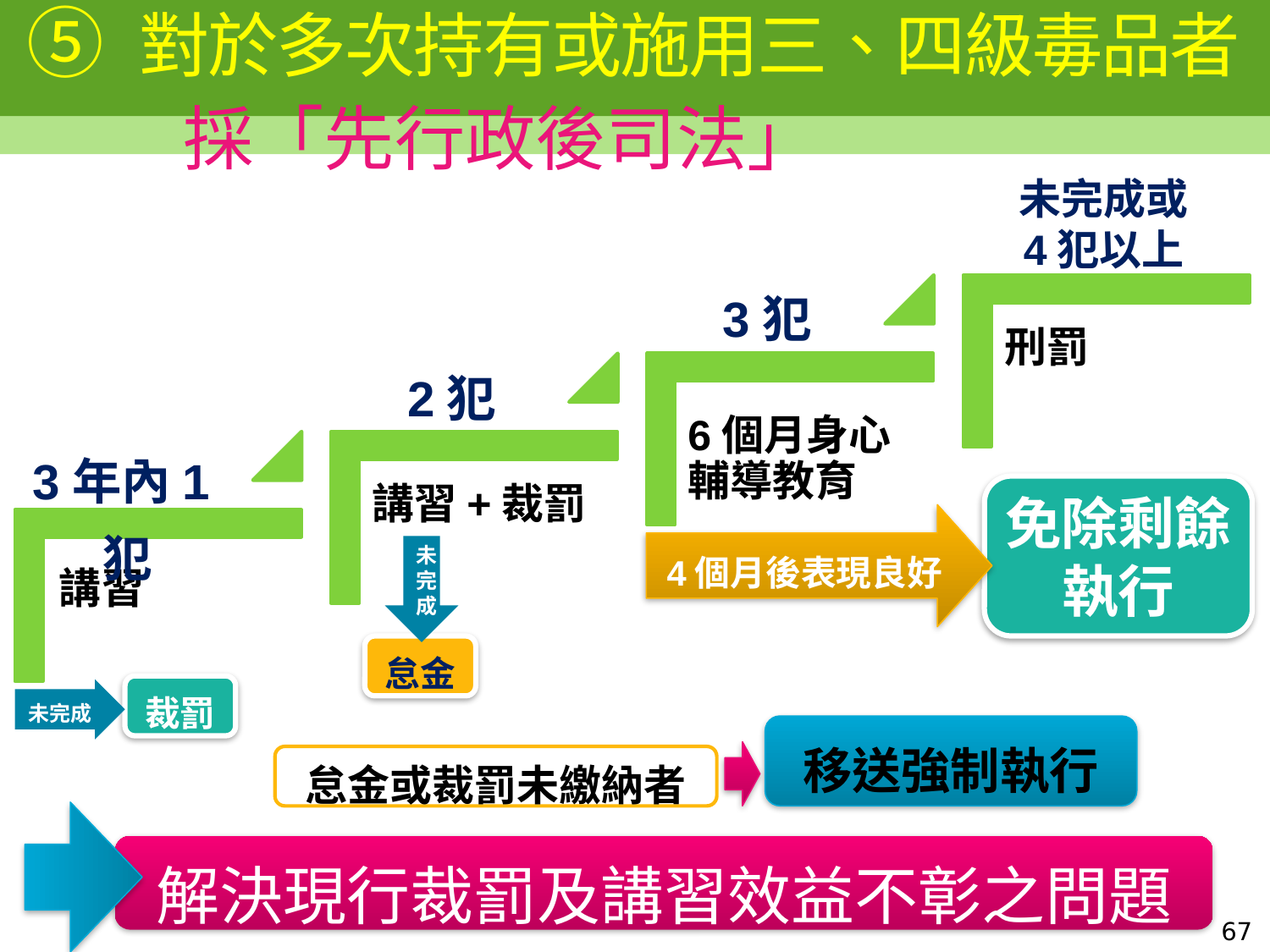

# ⑤ 對於多次持有或施用三、四級毒品者 採「先行政後司法」
未完成或
4犯以上
3犯

刑罰

6個月身心輔導教育

講習+裁罰
講習
2犯
3年內1犯
免除剩餘執行
4個月後表現良好
未完成
怠金
裁罰
未完成
移送強制執行

怠金或裁罰未繳納者

解決現行裁罰及講習效益不彰之問題
67